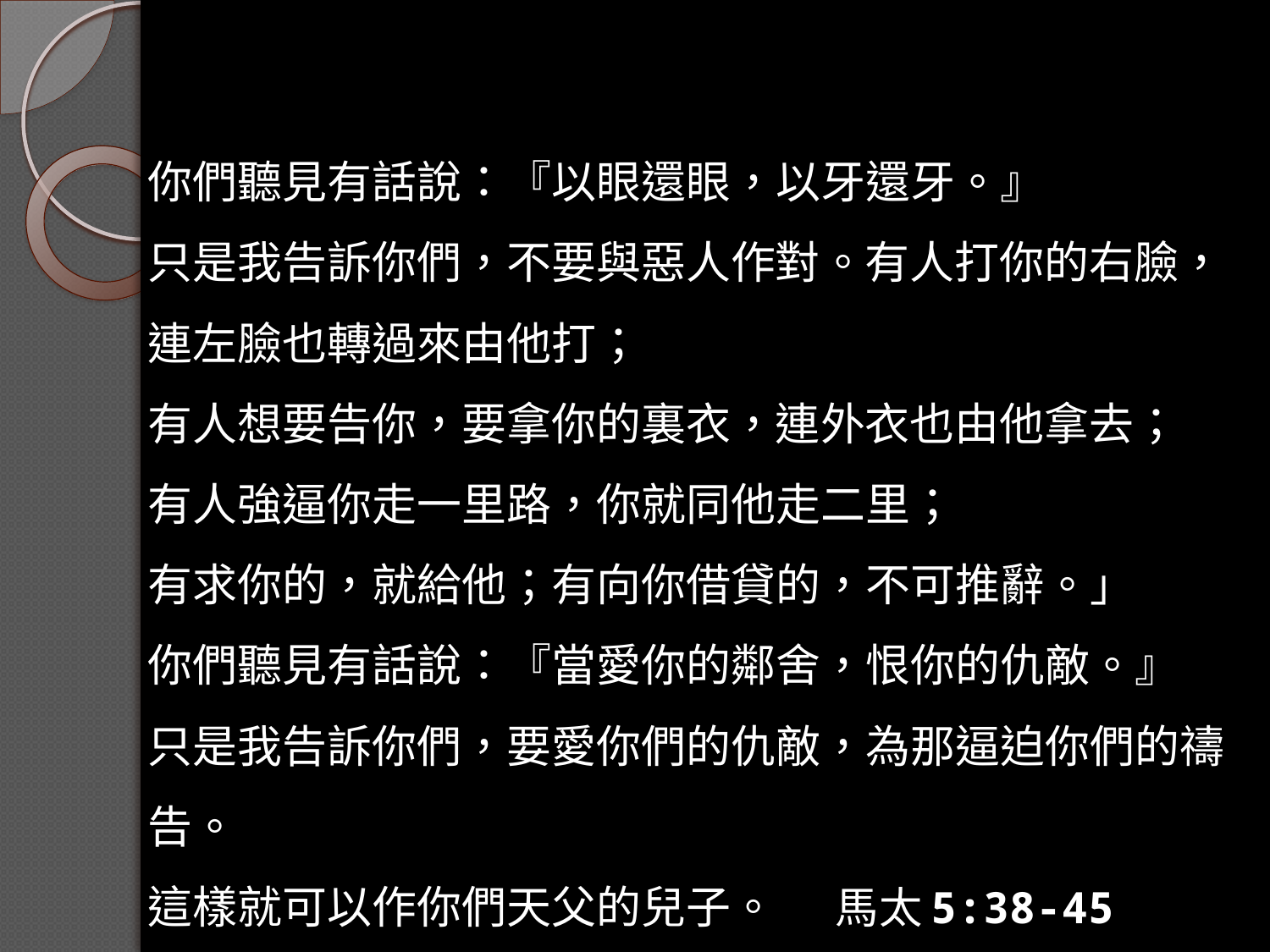

你們聽見有話說：『以眼還眼，以牙還牙。』
只是我告訴你們，不要與惡人作對。有人打你的右臉，連左臉也轉過來由他打；
有人想要告你，要拿你的裏衣，連外衣也由他拿去；
有人強逼你走一里路，你就同他走二里；
有求你的，就給他；有向你借貸的，不可推辭。」
你們聽見有話說：『當愛你的鄰舍，恨你的仇敵。』
只是我告訴你們，要愛你們的仇敵，為那逼迫你們的禱告。
這樣就可以作你們天父的兒子。      馬太5:38-45